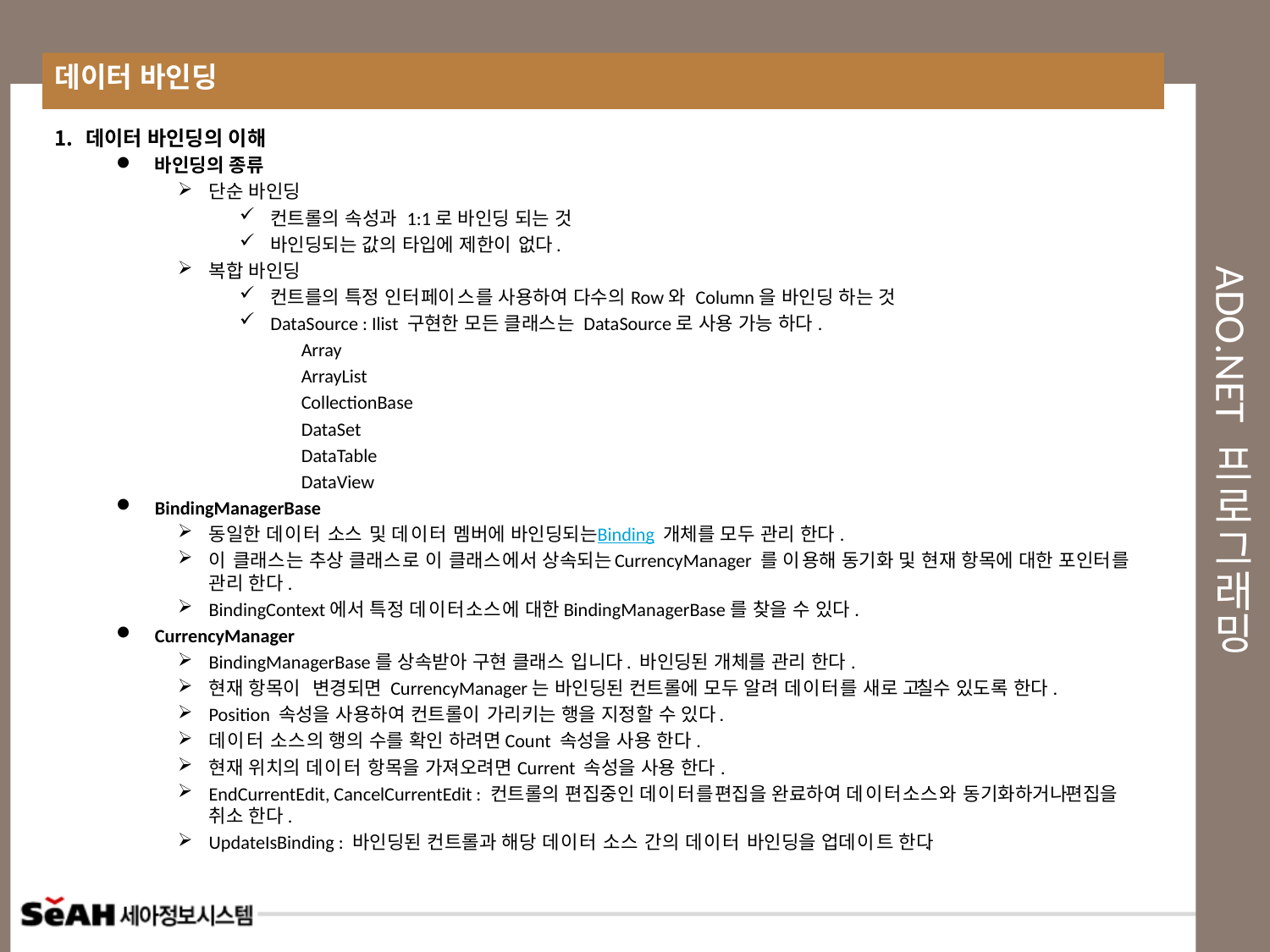

데이터 바인딩
# Ado.net 프로그래밍
데이터 바인딩의 이해
바인딩의 종류
단순 바인딩
컨트롤의 속성과 1:1로 바인딩 되는 것
바인딩되는 값의 타입에 제한이 없다.
복합 바인딩
컨트를의 특정 인터페이스를 사용하여 다수의 Row와 Column을 바인딩 하는 것
DataSource : Ilist 구현한 모든 클래스는 DataSource로 사용 가능 하다.
Array
ArrayList
CollectionBase
DataSet
DataTable
DataView
BindingManagerBase
동일한 데이터 소스 및 데이터 멤버에 바인딩되는 Binding 개체를 모두 관리 한다.
이 클래스는 추상 클래스로 이 클래스에서 상속되는 CurrencyManager 를 이용해 동기화 및 현재 항목에 대한 포인터를 관리 한다.
BindingContext에서 특정 데이터소스에 대한 BindingManagerBase를 찾을 수 있다.
CurrencyManager
BindingManagerBase를 상속받아 구현 클래스 입니다. 바인딩된 개체를 관리 한다.
현재 항목이  변경되면 CurrencyManager는 바인딩된 컨트롤에 모두 알려 데이터를 새로 고칠수 있도록 한다.
Position 속성을 사용하여 컨트롤이 가리키는 행을 지정할 수 있다.
데이터 소스의 행의 수를 확인 하려면 Count 속성을 사용 한다.
현재 위치의 데이터 항목을 가져오려면 Current 속성을 사용 한다.
EndCurrentEdit, CancelCurrentEdit : 컨트롤의 편집중인 데이터를 편집을 완료하여 데이터소스와 동기화하거나 편집을 취소 한다.
UpdateIsBinding : 바인딩된 컨트롤과 해당 데이터 소스 간의 데이터 바인딩을 업데이트 한다.